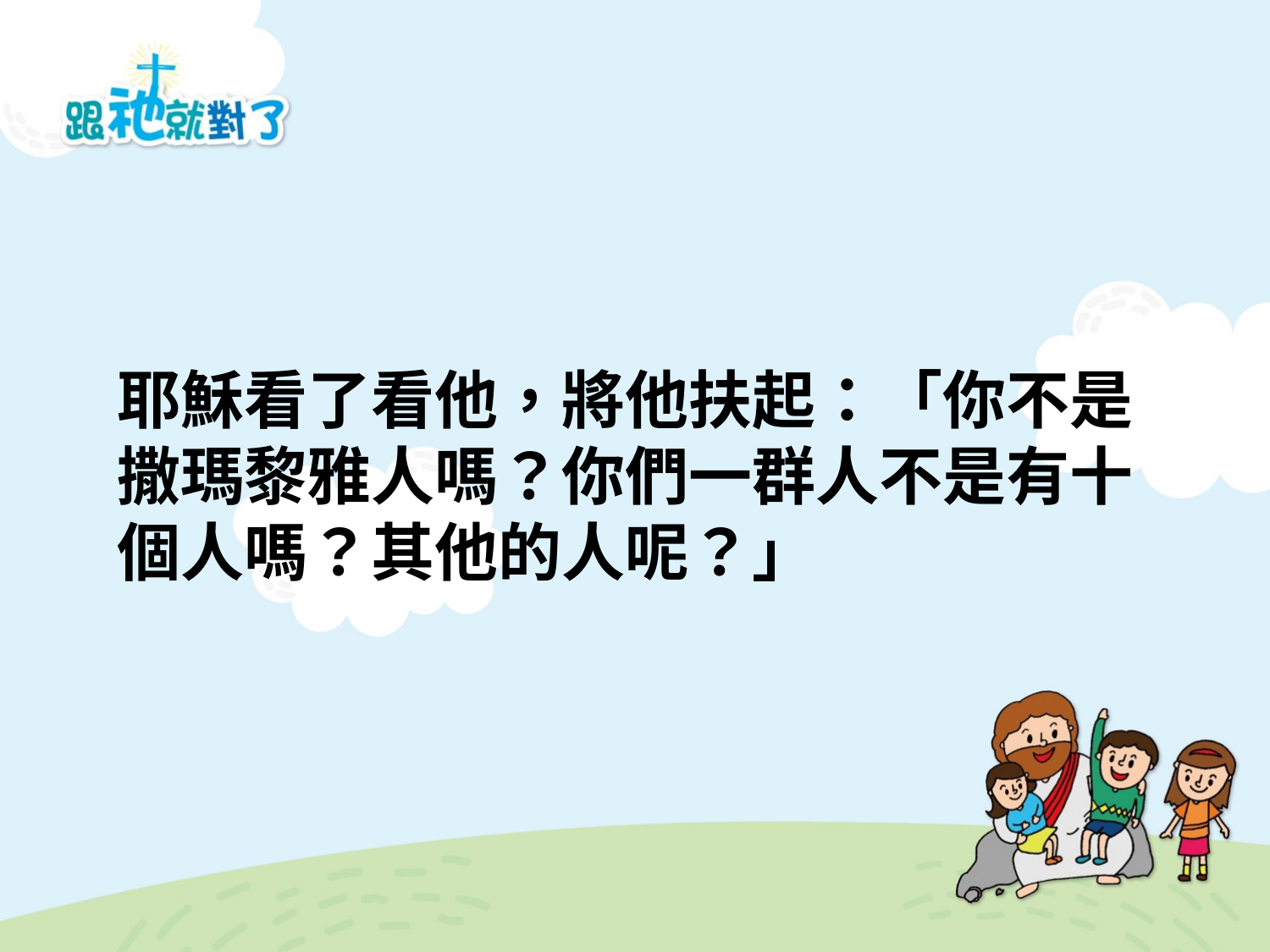

耶穌看了看他，將他扶起：「你不是撒瑪黎雅人嗎？你們一群人不是有十個人嗎？其他的人呢？」